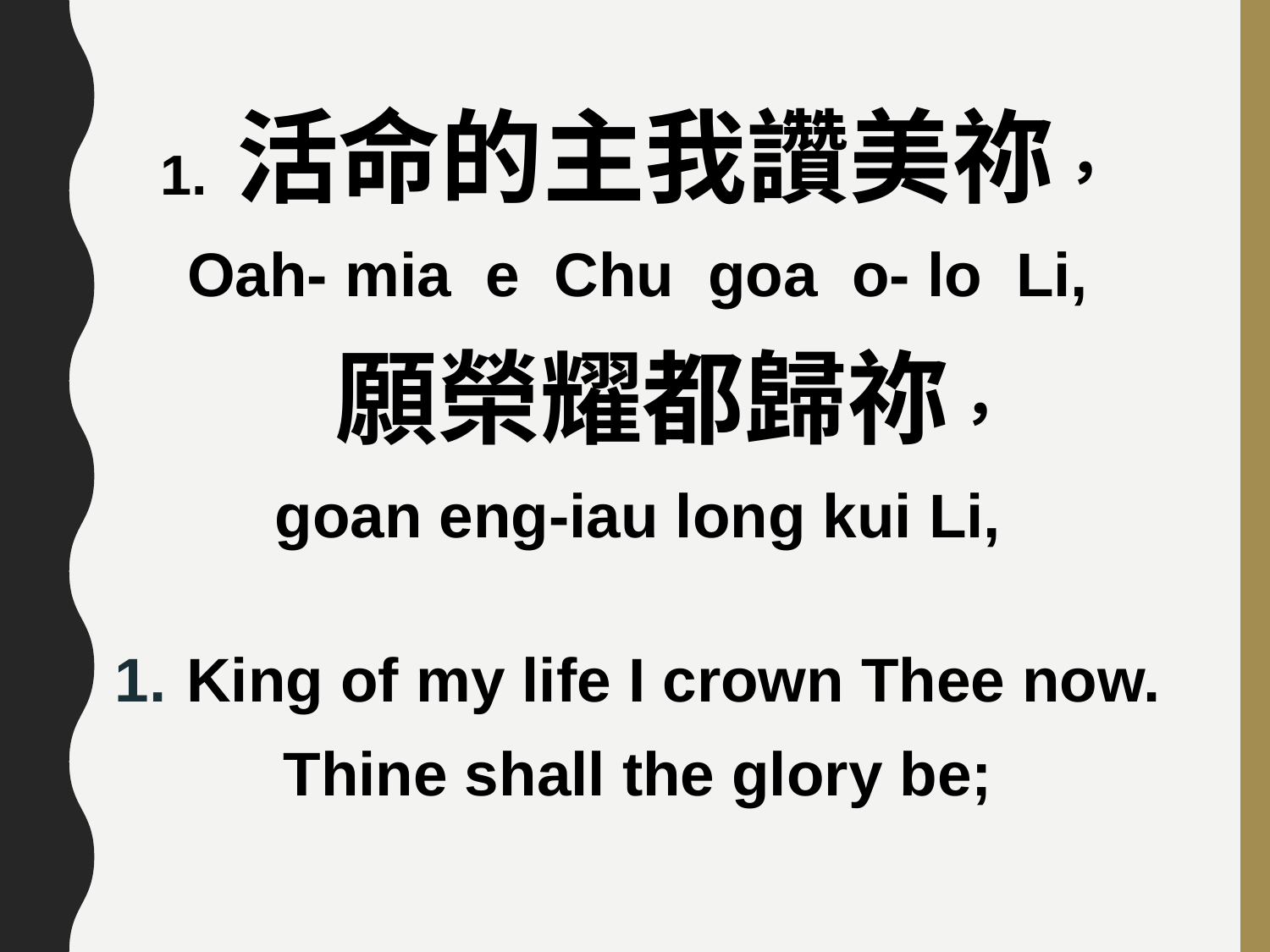

1. 活命的主我讚美祢，
Oah- mia  e  Chu  goa  o- lo  Li,
  願榮耀都歸祢，
goan eng-iau long kui Li,

King of my life I crown Thee now.
Thine shall the glory be;